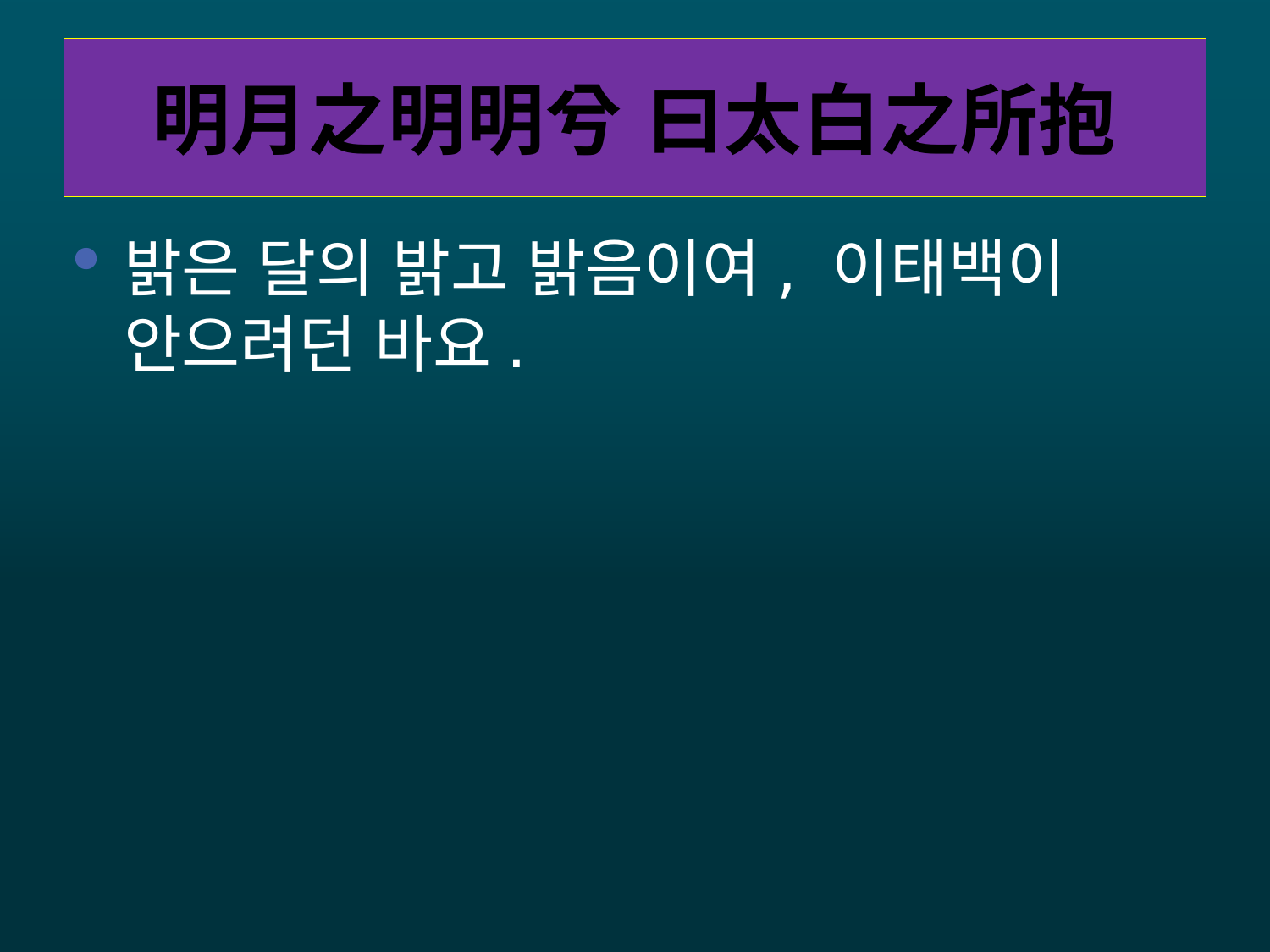

# 明月之明明兮 曰太白之所抱
밝은 달의 밝고 밝음이여, 이태백이 안으려던 바요.